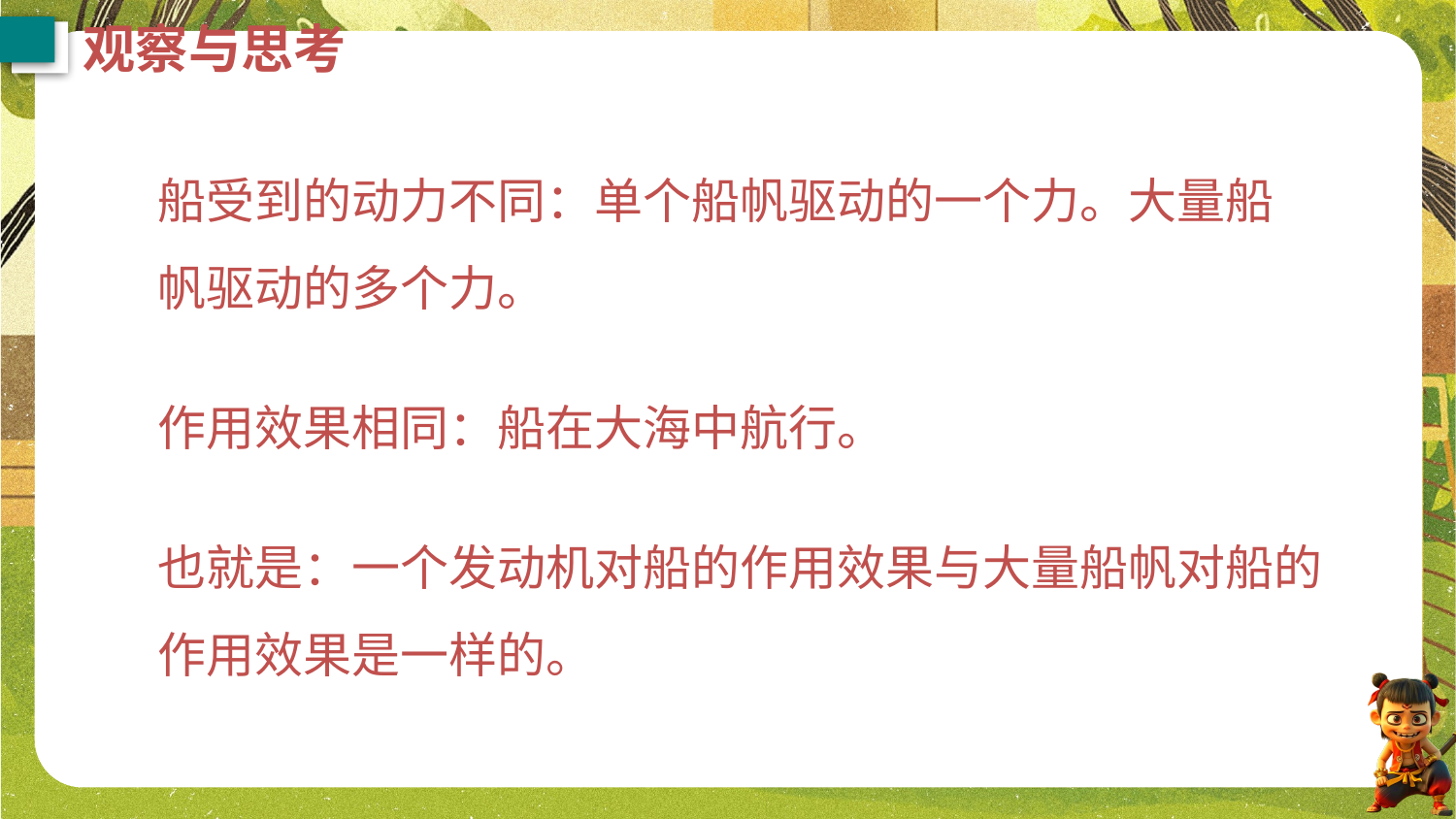

观察与思考

船受到的动力不同：单个船帆驱动的一个力。大量船帆驱动的多个力。

作用效果相同：船在大海中航行。
也就是：一个发动机对船的作用效果与大量船帆对船的作用效果是一样的。